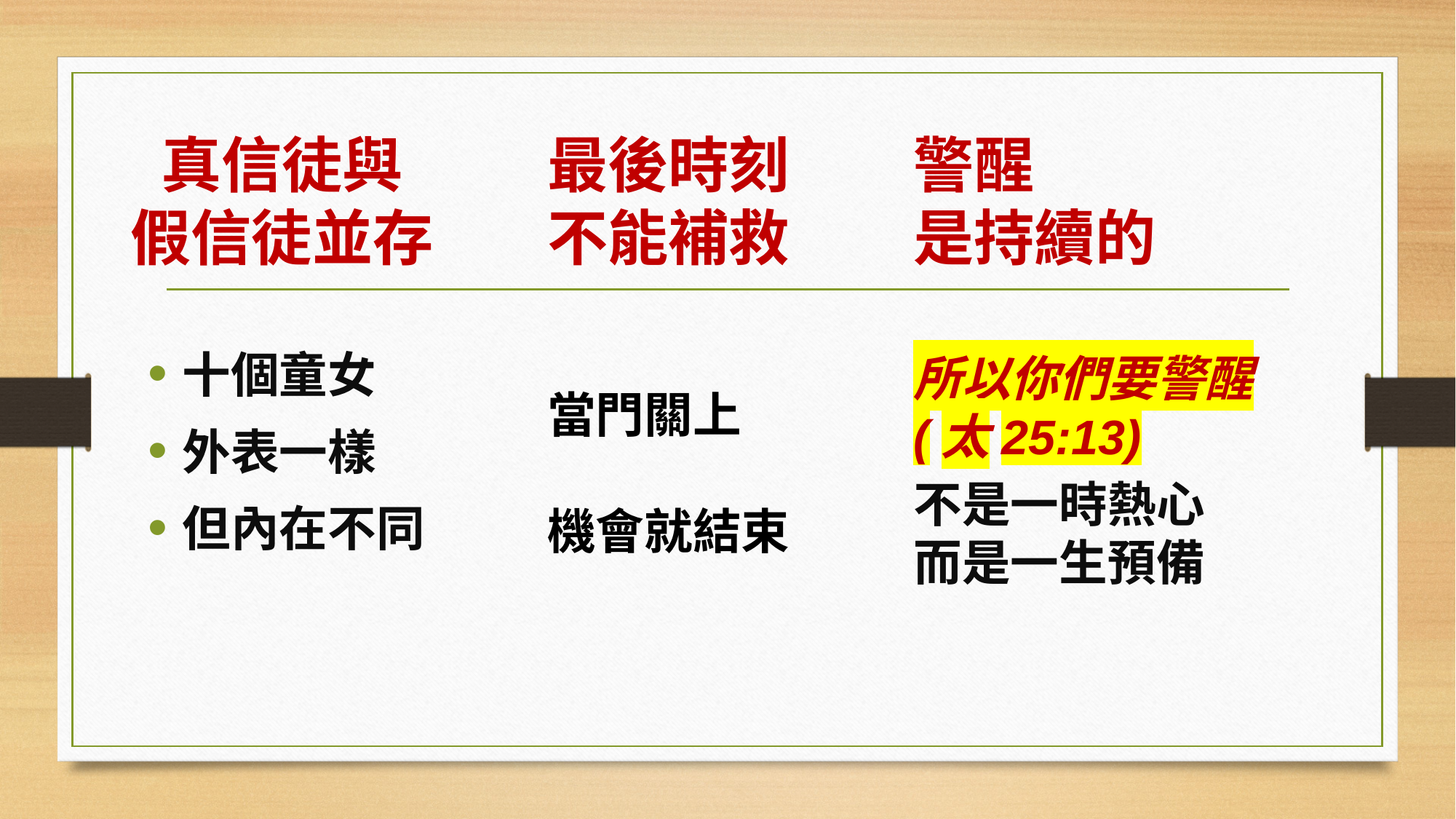

# 真信徒與 假信徒並存
最後時刻
不能補救
警醒
是持續的
當門關上
機會就結束
十個童女
外表一樣
但內在不同
所以你們要警醒(太25:13)
不是一時熱心
而是一生預備